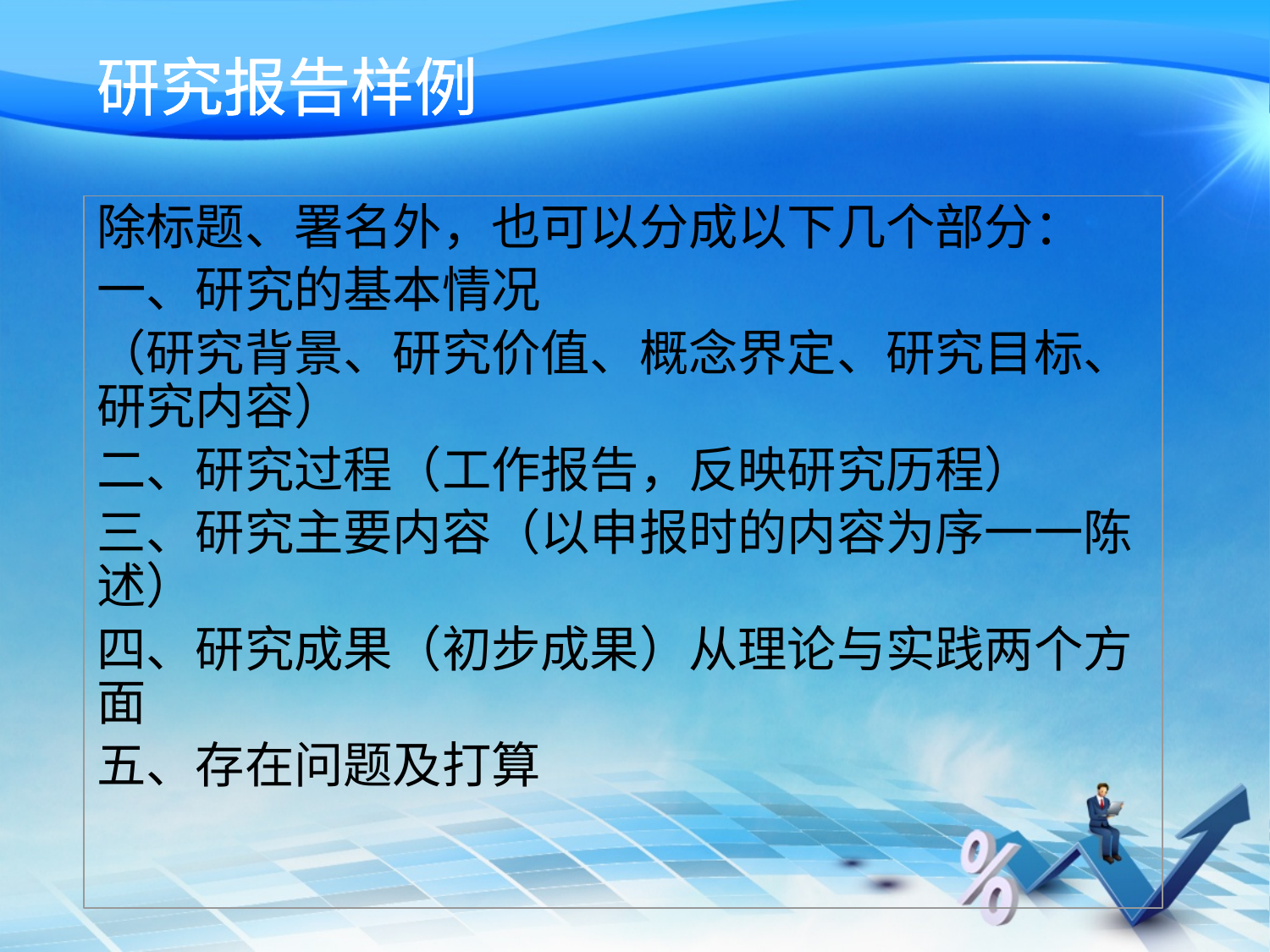

研究报告样例
除标题、署名外，也可以分成以下几个部分：
一、研究的基本情况
（研究背景、研究价值、概念界定、研究目标、研究内容）
二、研究过程（工作报告，反映研究历程）
三、研究主要内容（以申报时的内容为序一一陈述）
四、研究成果（初步成果）从理论与实践两个方面
五、存在问题及打算